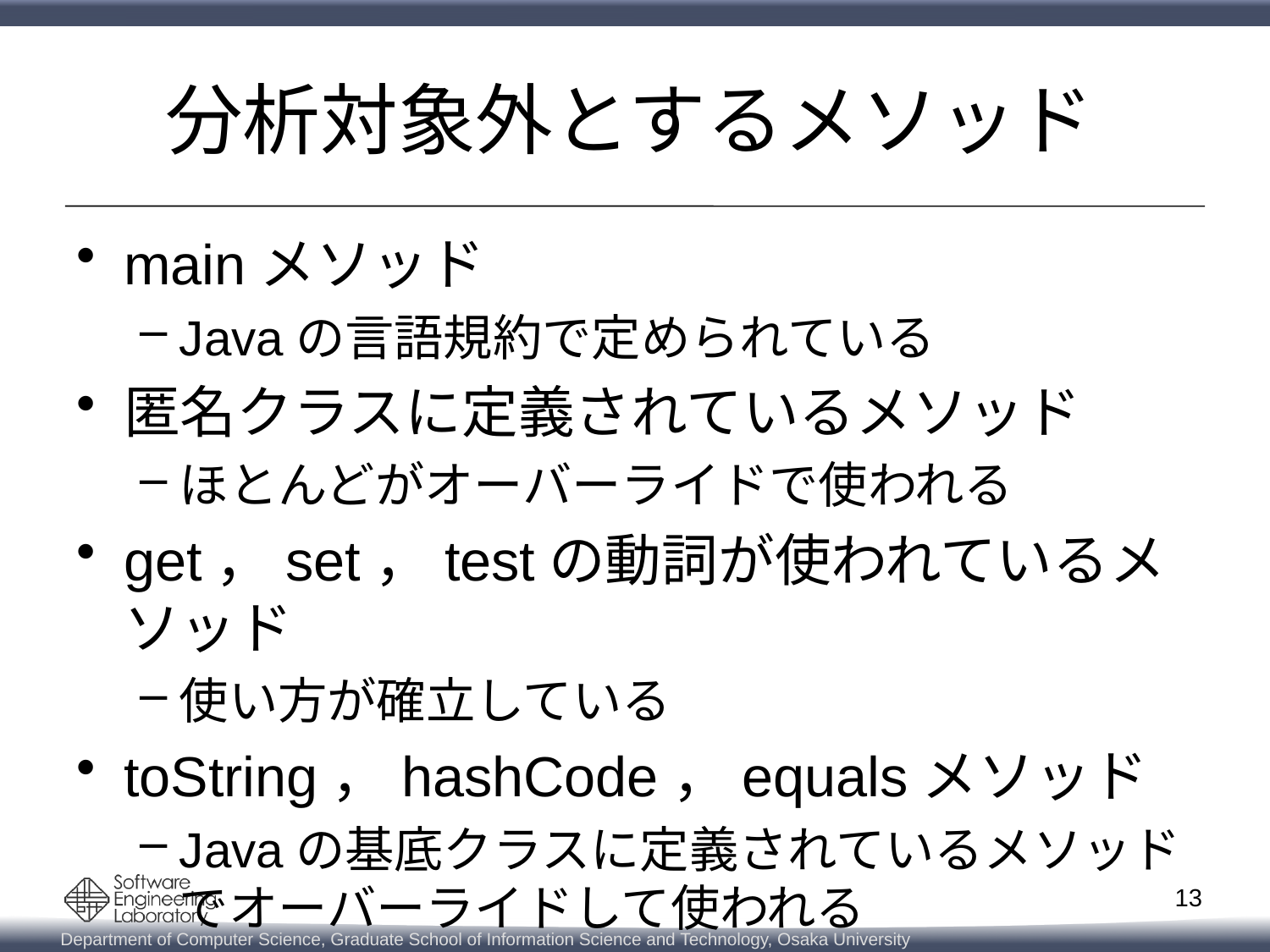

# 分析対象外とするメソッド
mainメソッド
Javaの言語規約で定められている
匿名クラスに定義されているメソッド
ほとんどがオーバーライドで使われる
get，set，testの動詞が使われているメソッド
使い方が確立している
toString，hashCode，equalsメソッド
Javaの基底クラスに定義されているメソッドでオーバーライドして使われる
13